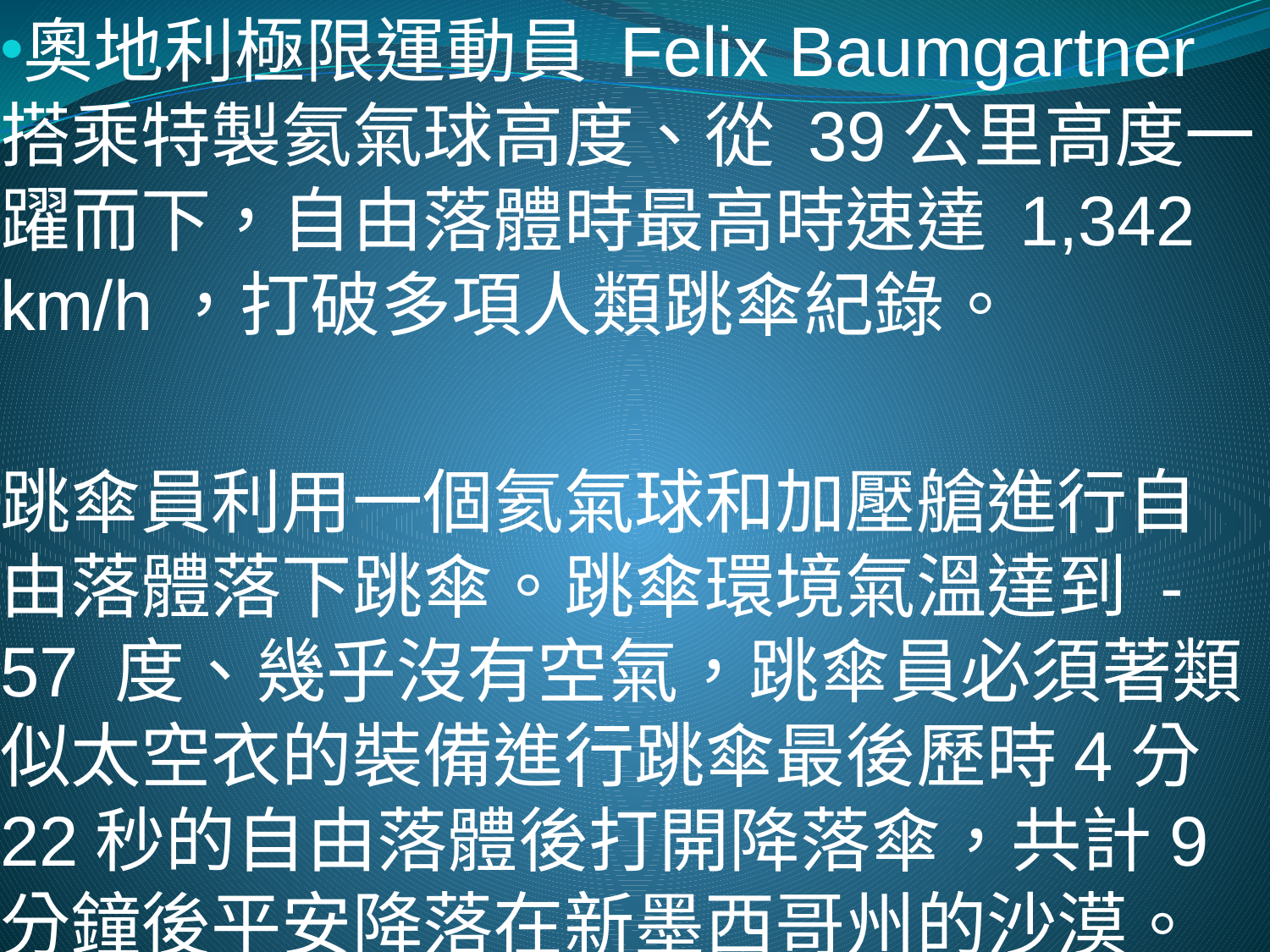

奧地利極限運動員 Felix Baumgartner 搭乘特製氦氣球高度、從 39公里高度一躍而下，自由落體時最高時速達 1,342 km/h，打破多項人類跳傘紀錄。

跳傘員利用一個氦氣球和加壓艙進行自由落體落下跳傘。跳傘環境氣溫達到 -57 度、幾乎沒有空氣，跳傘員必須著類似太空衣的裝備進行跳傘最後歷時4分22秒的自由落體後打開降落傘，共計9分鐘後平安降落在新墨西哥州的沙漠。